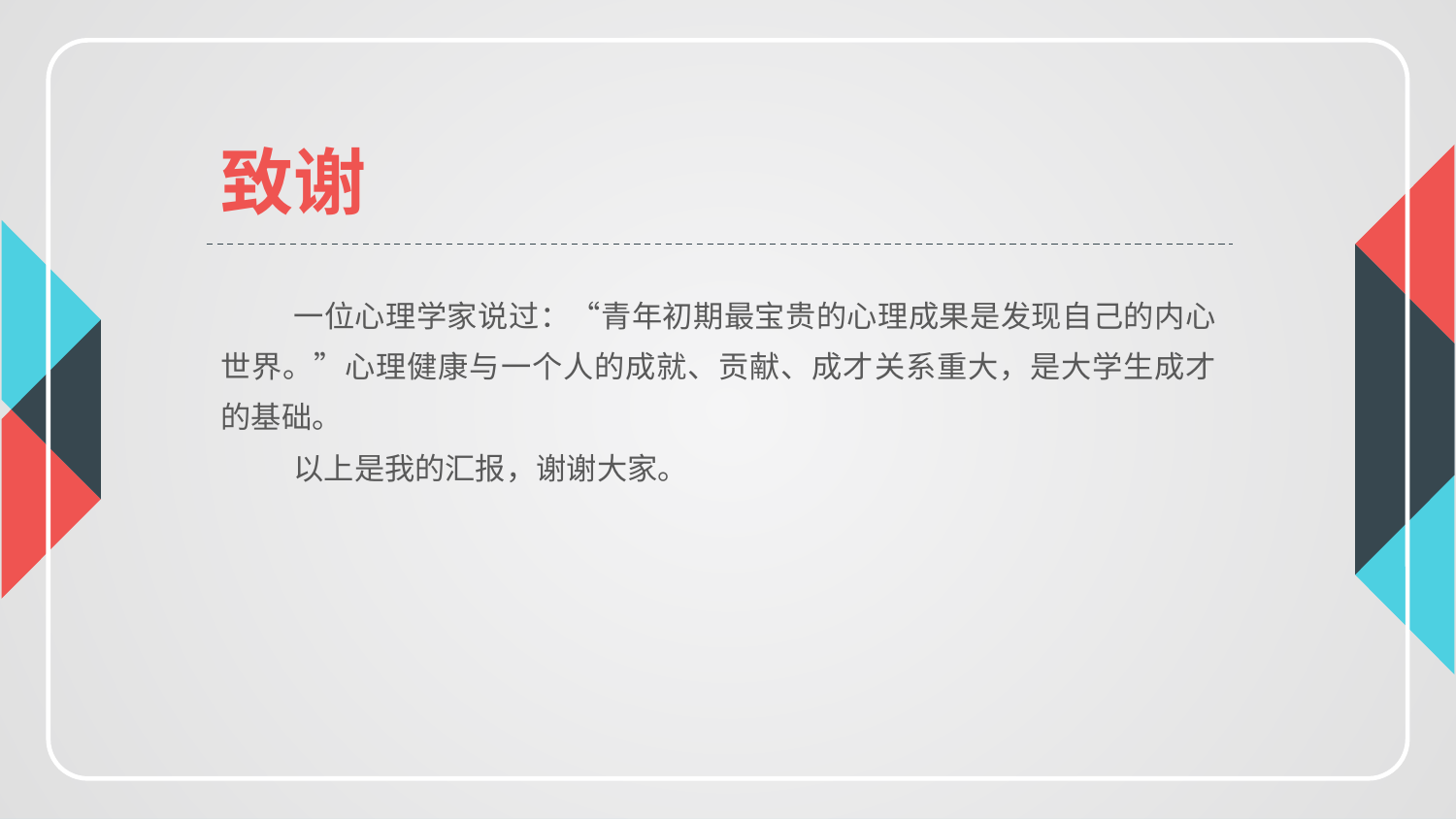

致谢
一位心理学家说过：“青年初期最宝贵的心理成果是发现自己的内心世界。”心理健康与一个人的成就、贡献、成才关系重大，是大学生成才的基础。
以上是我的汇报，谢谢大家。